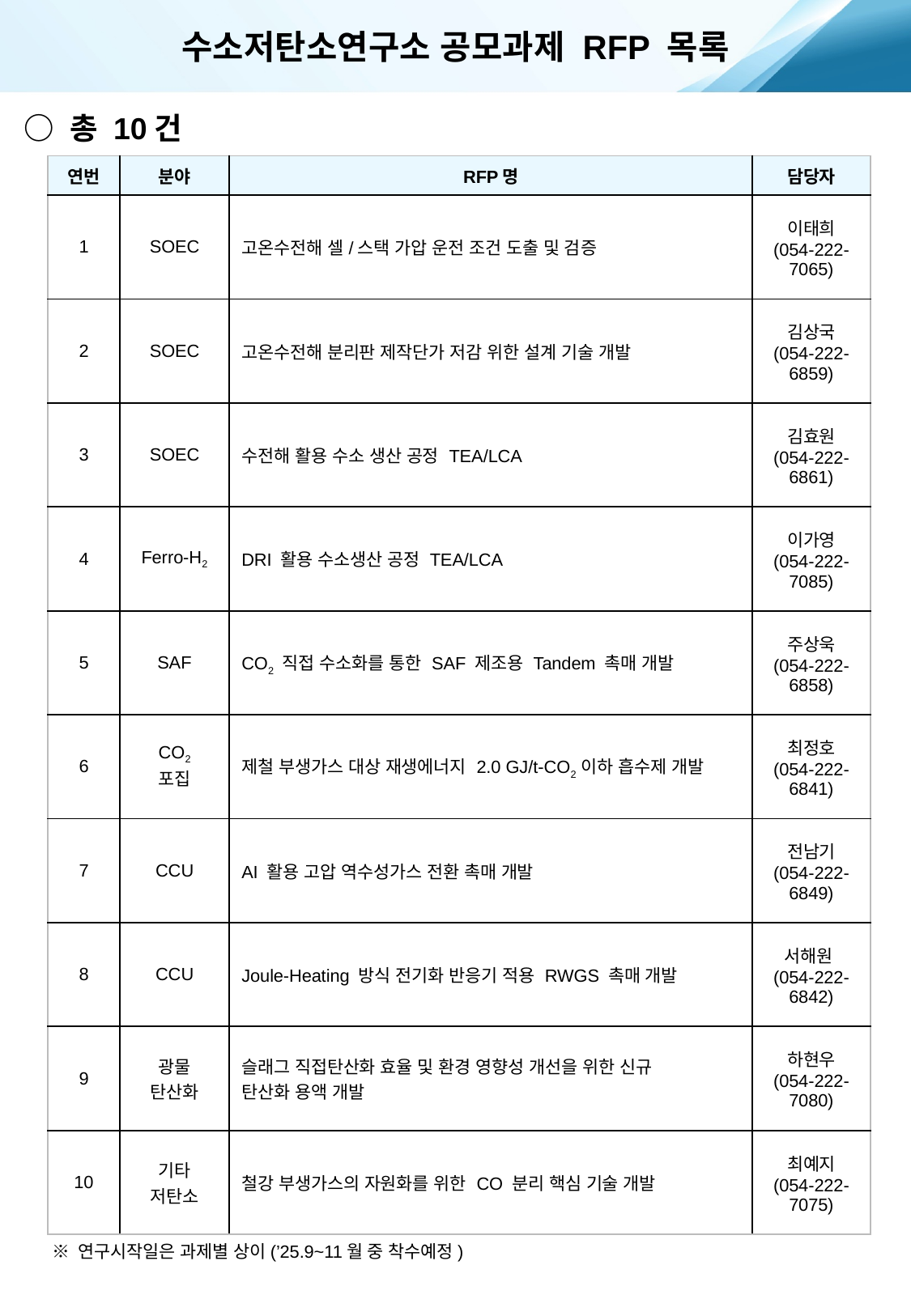

수소저탄소연구소 공모과제 RFP 목록
○ 총 10건
| 연번 | 분야 | RFP명 | 담당자 |
| --- | --- | --- | --- |
| 1 | SOEC | 고온수전해 셀/스택 가압 운전 조건 도출 및 검증 | 이태희 (054-222-7065) |
| 2 | SOEC | 고온수전해 분리판 제작단가 저감 위한 설계 기술 개발 | 김상국 (054-222-6859) |
| 3 | SOEC | 수전해 활용 수소 생산 공정 TEA/LCA | 김효원 (054-222-6861) |
| 4 | Ferro-H2 | DRI 활용 수소생산 공정 TEA/LCA | 이가영 (054-222-7085) |
| 5 | SAF | CO2 직접 수소화를 통한 SAF 제조용 Tandem 촉매 개발 | 주상욱 (054-222-6858) |
| 6 | CO2 포집 | 제철 부생가스 대상 재생에너지 2.0 GJ/t-CO2 이하 흡수제 개발 | 최정호 (054-222-6841) |
| 7 | CCU | AI 활용 고압 역수성가스 전환 촉매 개발 | 전남기 (054-222-6849) |
| 8 | CCU | Joule-Heating 방식 전기화 반응기 적용 RWGS 촉매 개발 | 서해원(054-222-6842) |
| 9 | 광물 탄산화 | 슬래그 직접탄산화 효율 및 환경 영향성 개선을 위한 신규 탄산화 용액 개발 | 하현우 (054-222-7080) |
| 10 | 기타 저탄소 | 철강 부생가스의 자원화를 위한 CO 분리 핵심 기술 개발 | 최예지 (054-222-7075) |
※ 연구시작일은 과제별 상이(’25.9~11월 중 착수예정)